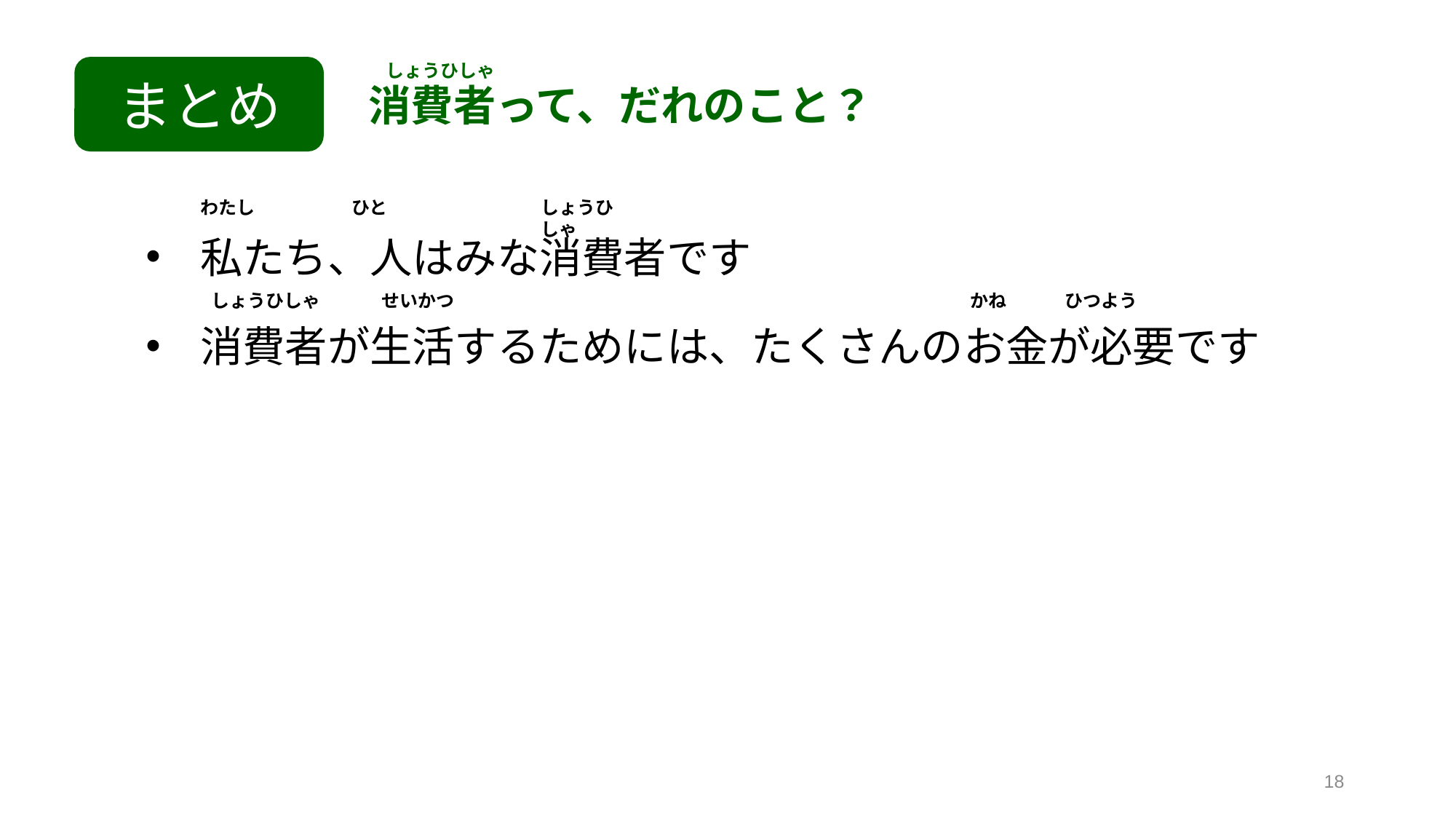

しょうひしゃ
消費者って、だれのこと？
まとめ
わたし
ひと
しょうひしゃ
私たち、人はみな消費者です
しょうひしゃ
せいかつ
かね
ひつよう
消費者が生活するためには、たくさんのお金が必要です
18